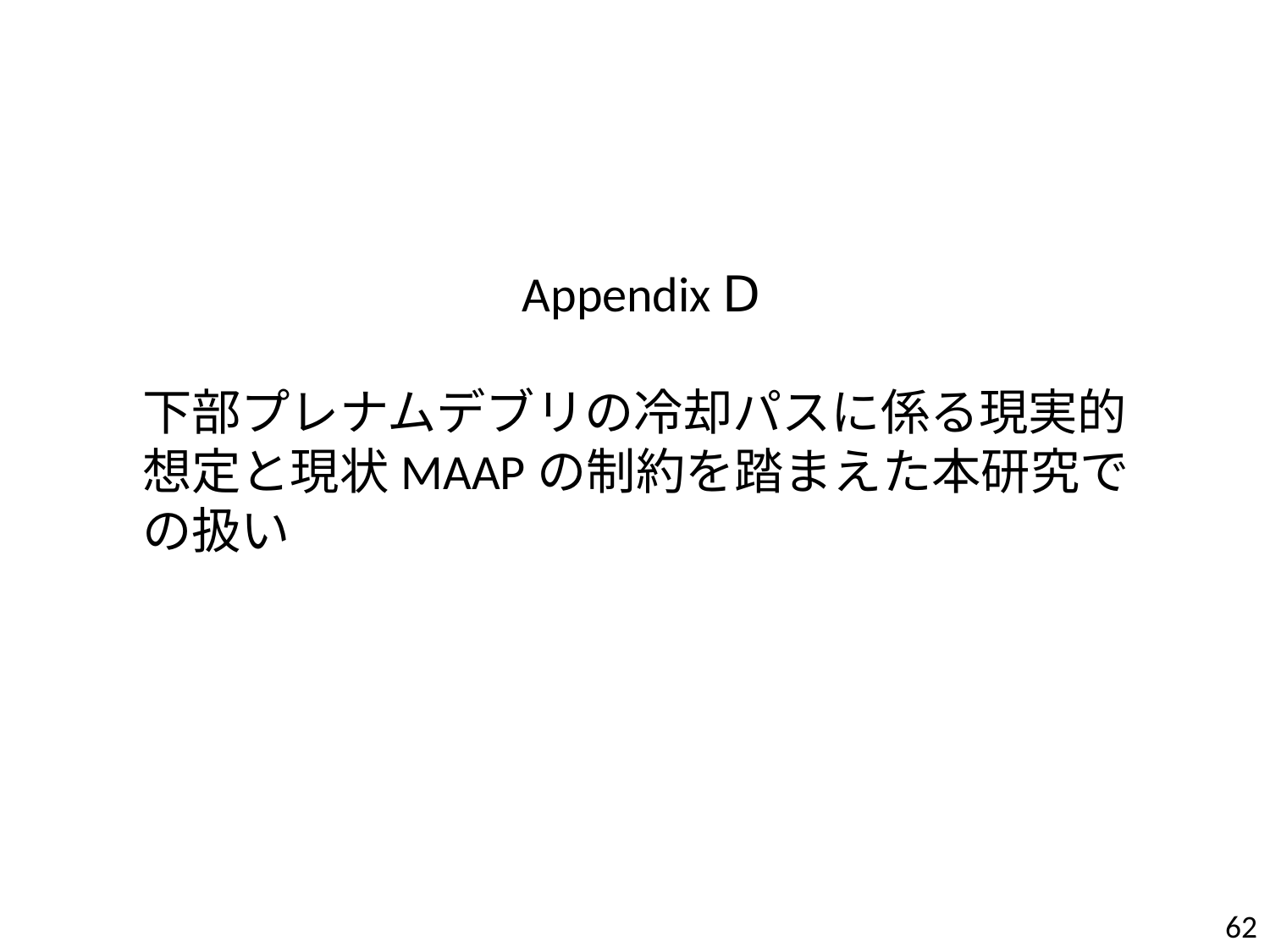

Appendix Ⅾ

下部プレナムデブリの冷却パスに係る現実的想定と現状MAAPの制約を踏まえた本研究での扱い
62